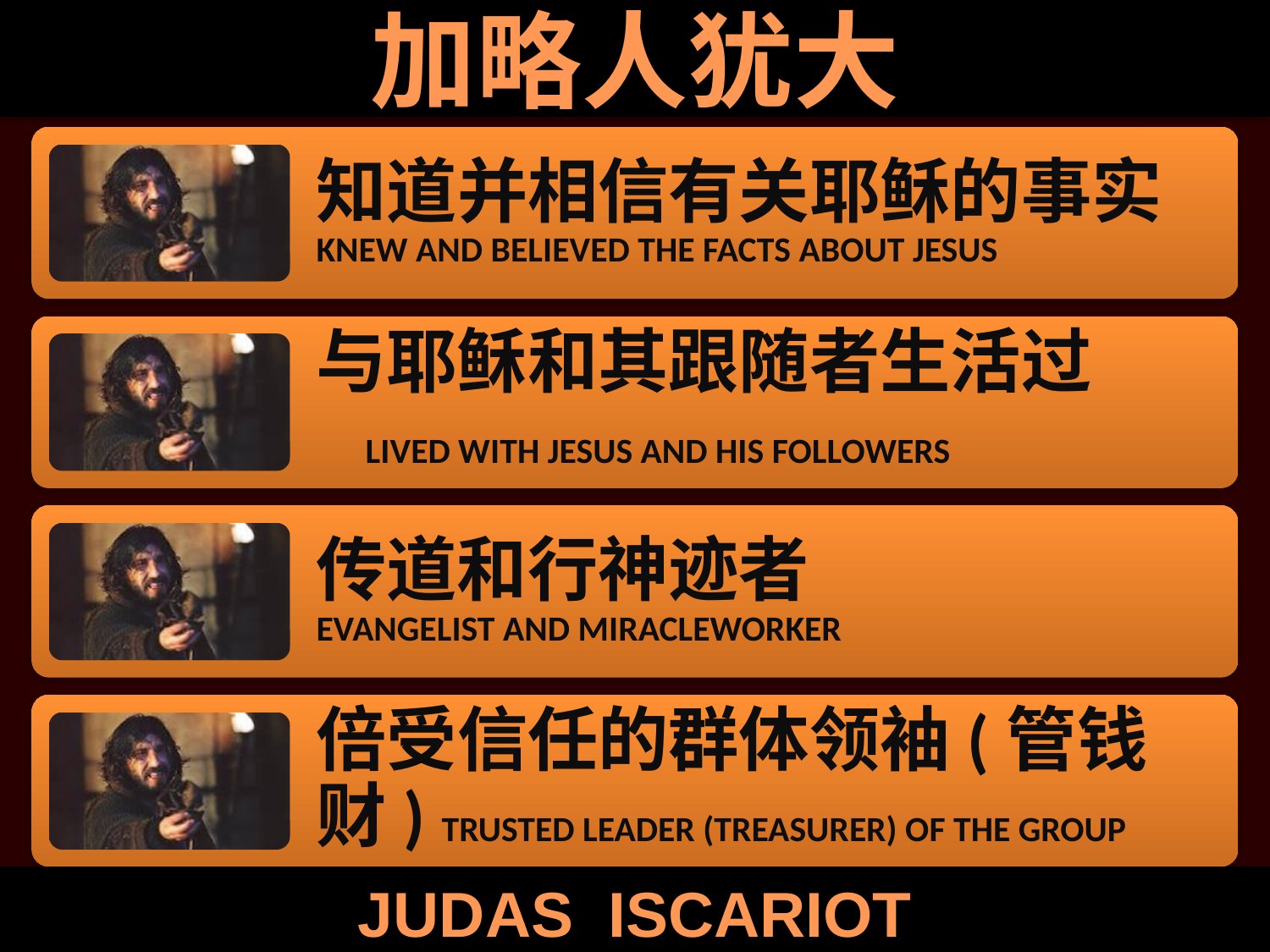

加略人犹大
知道并相信有关耶稣的事实    KNEW AND BELIEVED THE FACTS ABOUT JESUS
与耶稣和其跟随者生活过          LIVED WITH JESUS AND HIS FOLLOWERS
传道和行神迹者                          EVANGELIST AND MIRACLEWORKER
倍受信任的群体领袖(管钱财) TRUSTED LEADER (TREASURER) OF THE GROUP
JUDAS  ISCARIOT